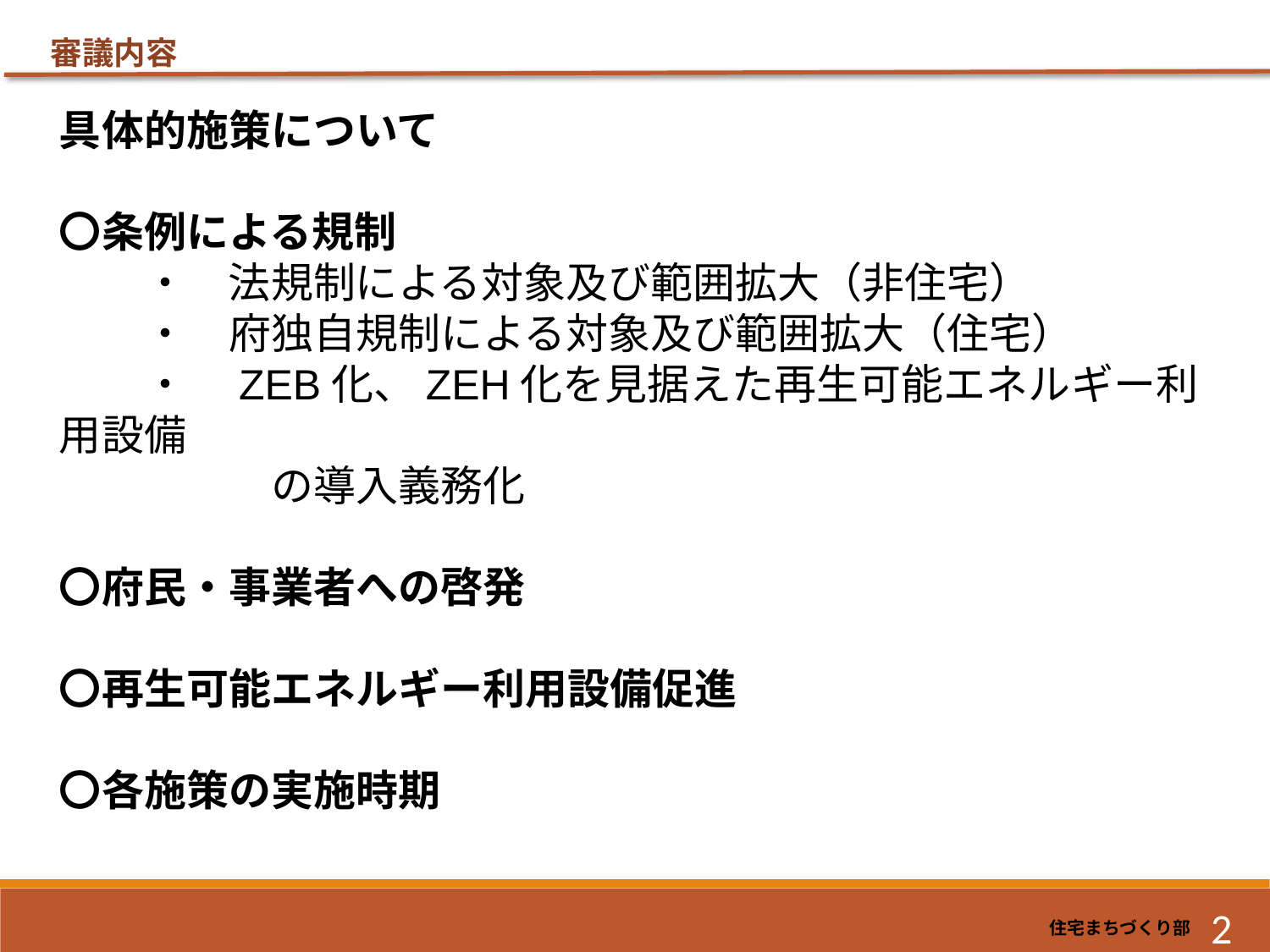

審議内容
具体的施策について

〇条例による規制
　　・　法規制による対象及び範囲拡大（非住宅）
　　・　府独自規制による対象及び範囲拡大（住宅）
　　・　ZEB化、ZEH化を見据えた再生可能エネルギー利用設備
　　　　　の導入義務化

〇府民・事業者への啓発

〇再生可能エネルギー利用設備促進

〇各施策の実施時期
2
住宅まちづくり部